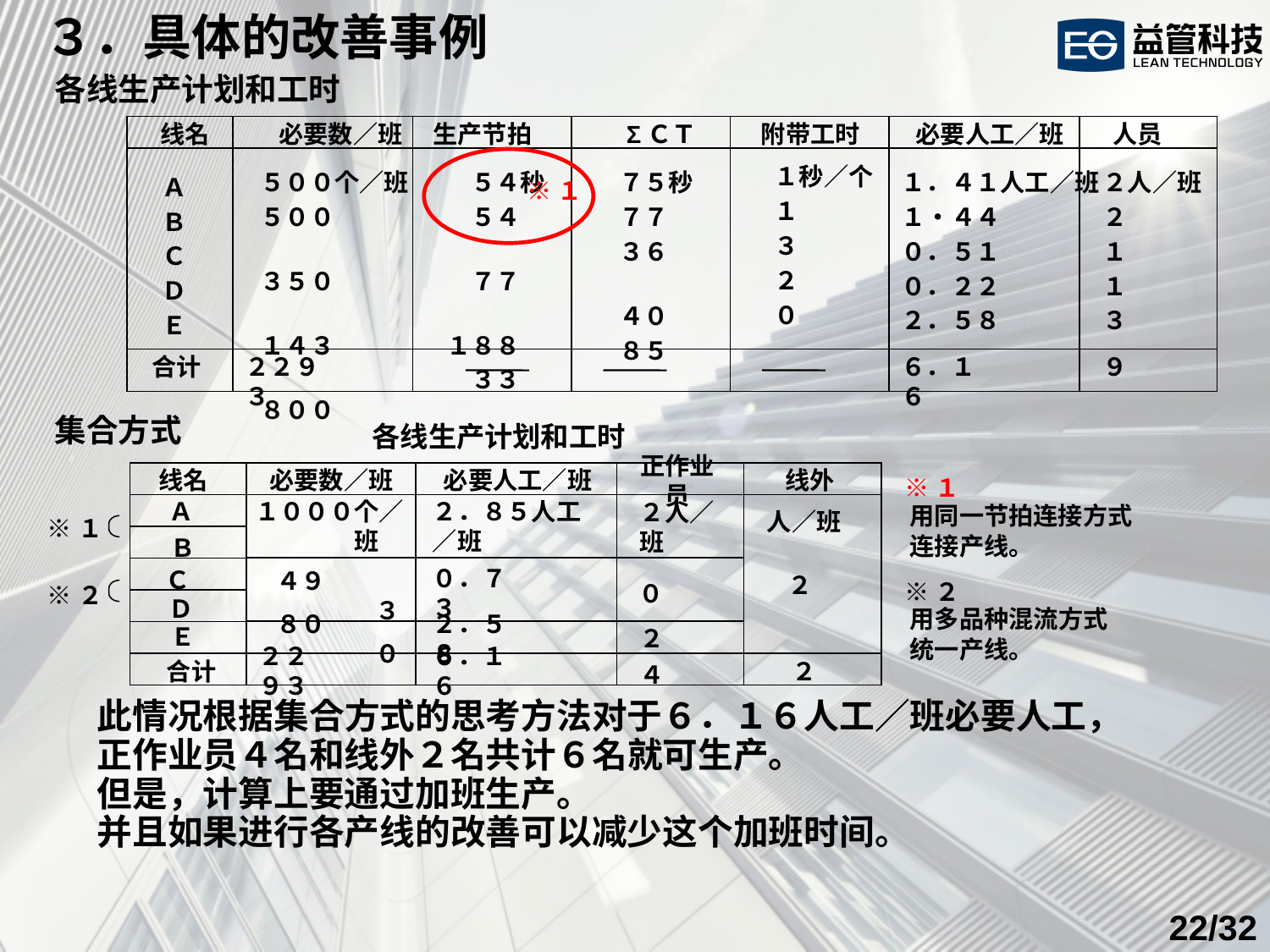

３．具体的改善事例
各线生产计划和工时
线名

必要数／班
生产节拍
ΣＣＴ
附带工时
必要人工／班
人员

１秒／个
１
３
２
０
５００个／班
５００
３５０
１４３
８００
　５４秒
　５４
　７７
１８８
　３３
　７５秒
　７７
　３６
　４０
　８５
１．４１人工／班
１・４４
０．５１
０．２２
２．５８
２人／班
２
１
１
３
Ａ
Ｂ
Ｃ
Ｄ
Ｅ
※１
合计
２２９３
６．１６
９

集合方式
各线生产计划和工时
线名
必要数／班
必要人工／班
正作业员
线外

Ａ
１０００个／班
２．８５人工／班
人／班
２人／班
Ｂ
２
０．７３
０
４９３
Ｄ
Ｅ
８００
２．５８
２
合计
２２９３
６．１６
２
４
※１
用同一节拍连接方式
连接产线。
※１

※２
※２

用多品种混流方式
统一产线。
Ｃ
此情况根据集合方式的思考方法对于６．１６人工／班必要人工，
正作业员４名和线外２名共计６名就可生产。
但是，计算上要通过加班生产。
并且如果进行各产线的改善可以减少这个加班时间。
22/32